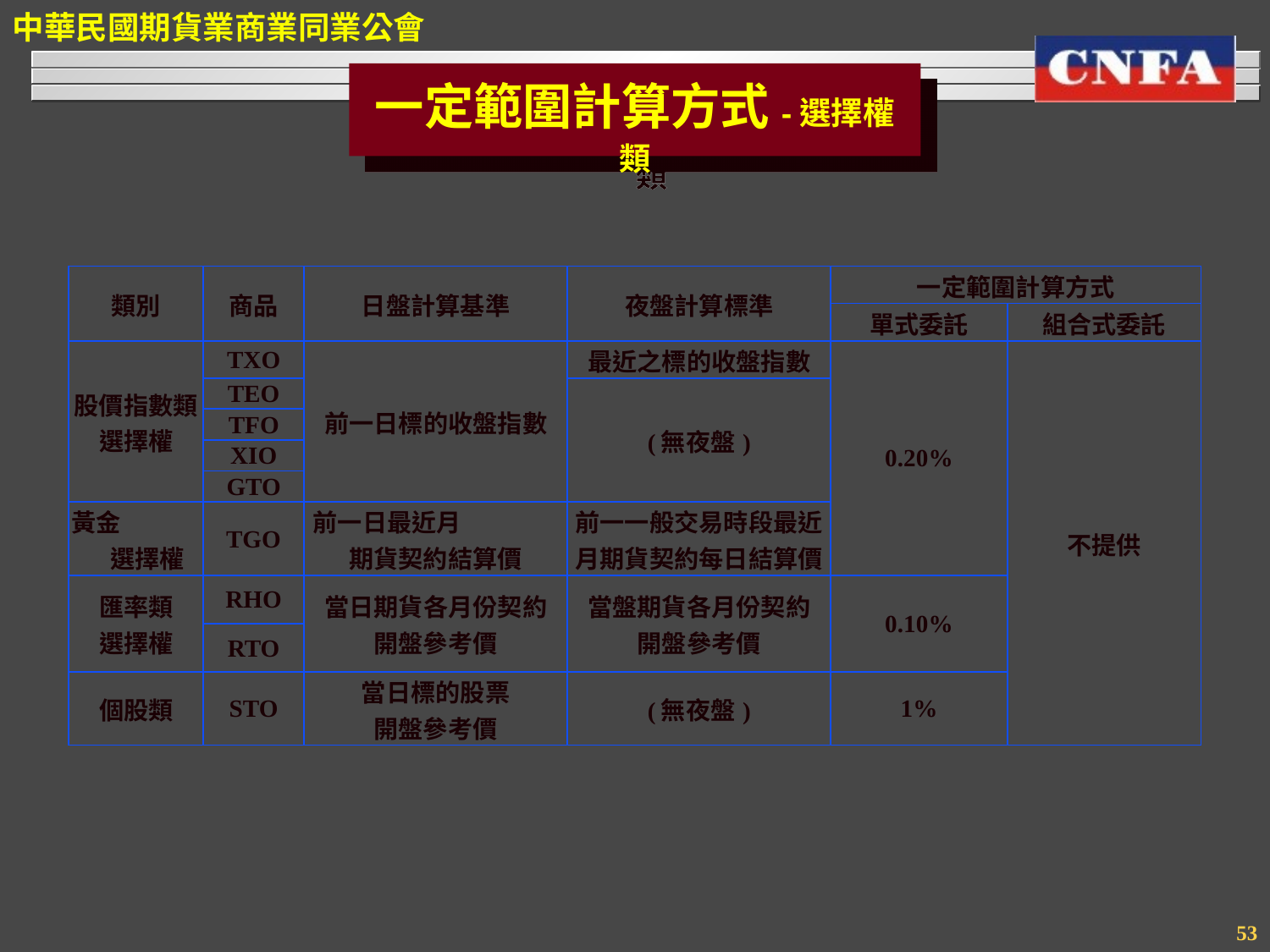

一定範圍計算方式-選擇權類
| 類別 | 商品 | 日盤計算基準 | 夜盤計算標準 | 一定範圍計算方式 |  |
| --- | --- | --- | --- | --- | --- |
|  |  |  |  | 單式委託 | 組合式委託 |
| 股價指數類選擇權 | TXO | 前一日標的收盤指數 | 最近之標的收盤指數 | 0.20% | 不提供 |
|  | TEO |  | (無夜盤) |  |  |
|  | TFO |  |  |  |  |
|  | XIO |  |  |  |  |
|  | GTO |  |  |  |  |
| 黃金 選擇權 | TGO | 前一日最近月 期貨契約結算價 | 前一一般交易時段最近月期貨契約每日結算價 |  |  |
| 匯率類 選擇權 | RHO | 當日期貨各月份契約 開盤參考價 | 當盤期貨各月份契約 開盤參考價 | 0.10% |  |
|  | RTO |  |  |  |  |
| 個股類 | STO | 當日標的股票 開盤參考價 | (無夜盤) | 1% |  |